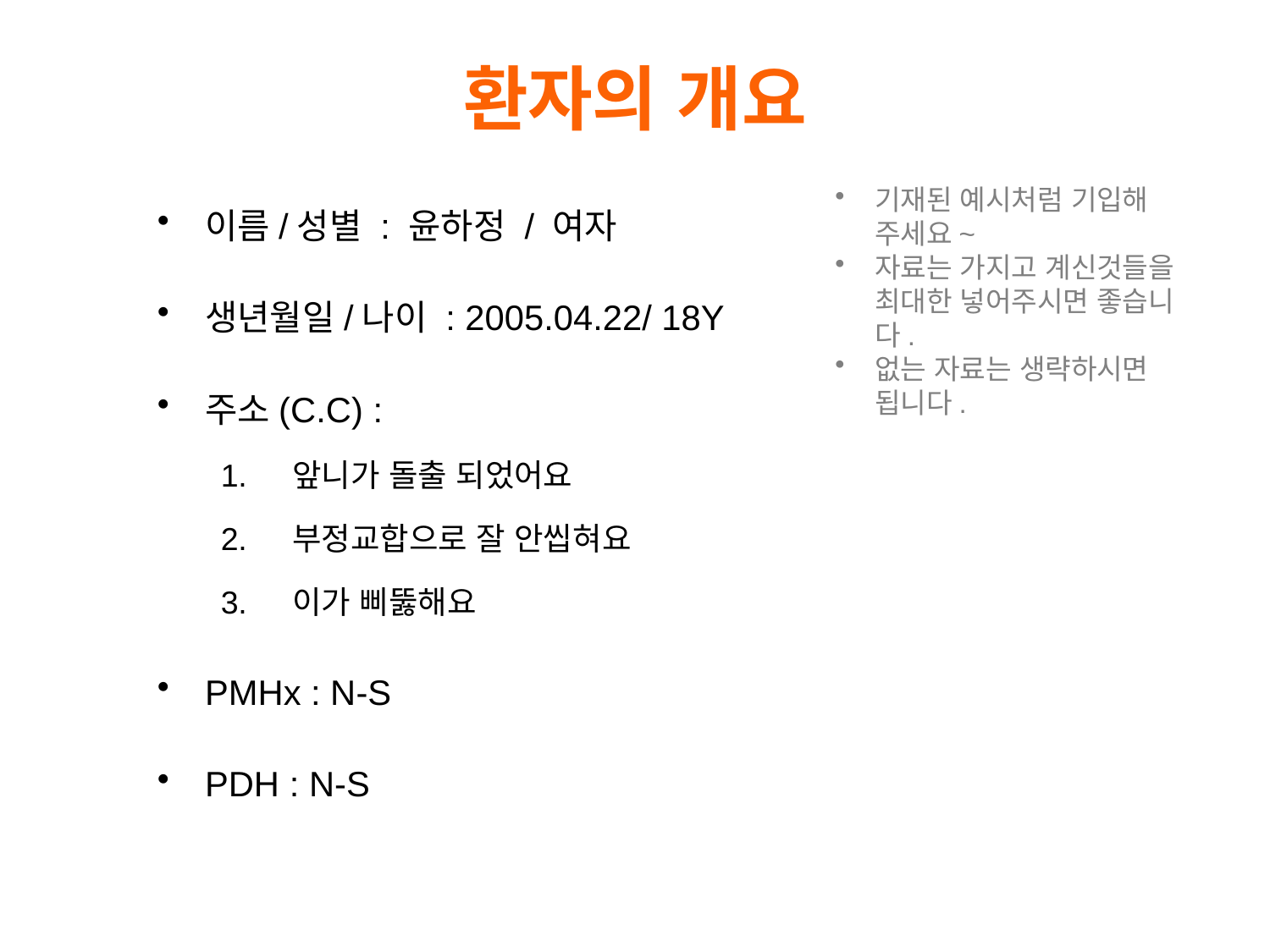

환자의 개요
기재된 예시처럼 기입해 주세요~
자료는 가지고 계신것들을 최대한 넣어주시면 좋습니다.
없는 자료는 생략하시면 됩니다.
이름/성별 : 윤하정 / 여자

생년월일/나이 : 2005.04.22/ 18Y

주소(C.C) :
앞니가 돌출 되었어요
부정교합으로 잘 안씹혀요
이가 삐뚫해요

PMHx : N-S

PDH : N-S